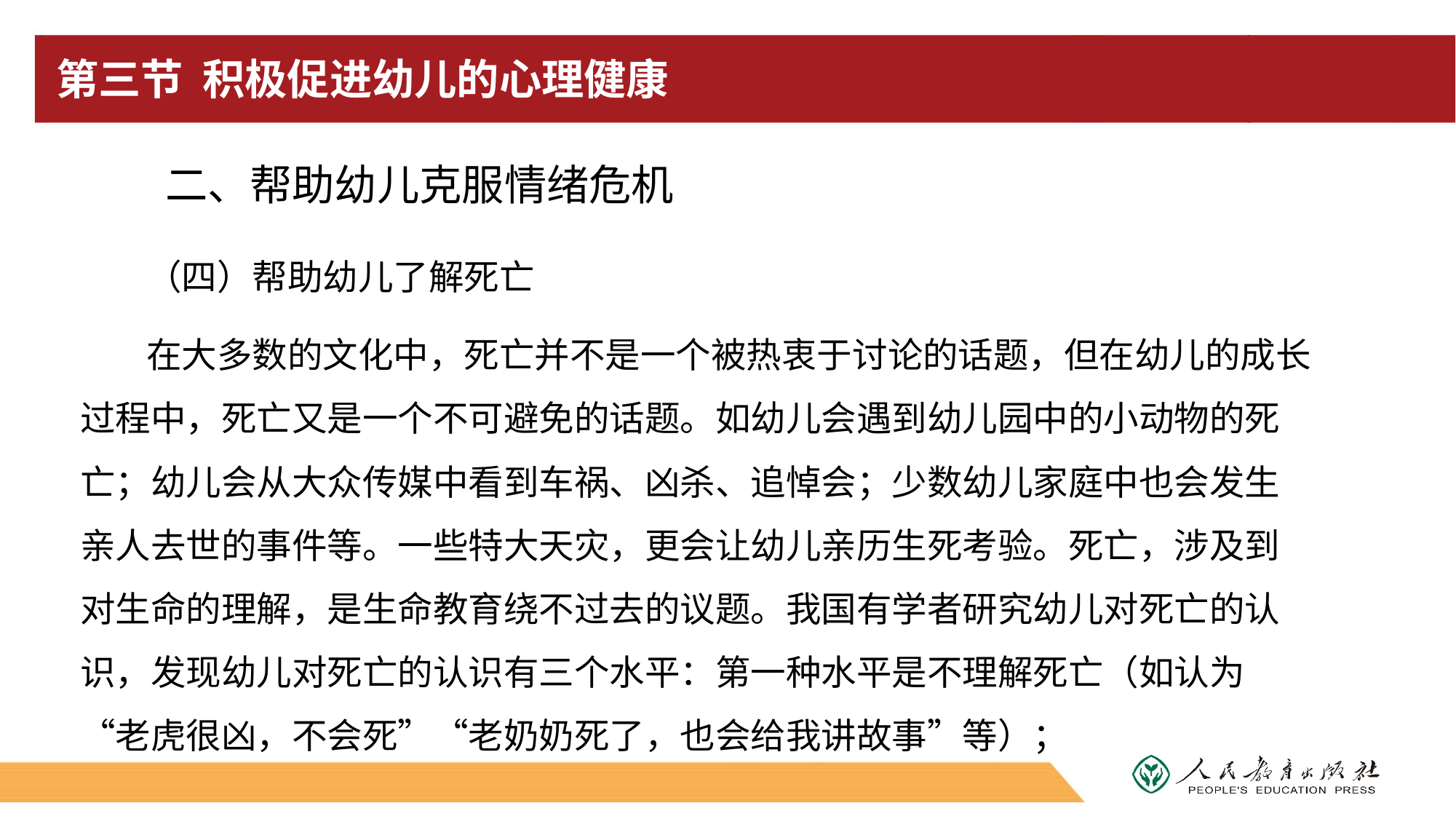

# 第三节  积极促进幼儿的心理健康
二、帮助幼儿克服情绪危机
（四）帮助幼儿了解死亡
在大多数的文化中，死亡并不是一个被热衷于讨论的话题，但在幼儿的成长过程中，死亡又是一个不可避免的话题。如幼儿会遇到幼儿园中的小动物的死亡；幼儿会从大众传媒中看到车祸、凶杀、追悼会；少数幼儿家庭中也会发生亲人去世的事件等。一些特大天灾，更会让幼儿亲历生死考验。死亡，涉及到对生命的理解，是生命教育绕不过去的议题。我国有学者研究幼儿对死亡的认识，发现幼儿对死亡的认识有三个水平：第一种水平是不理解死亡（如认为“老虎很凶，不会死”“老奶奶死了，也会给我讲故事”等）；